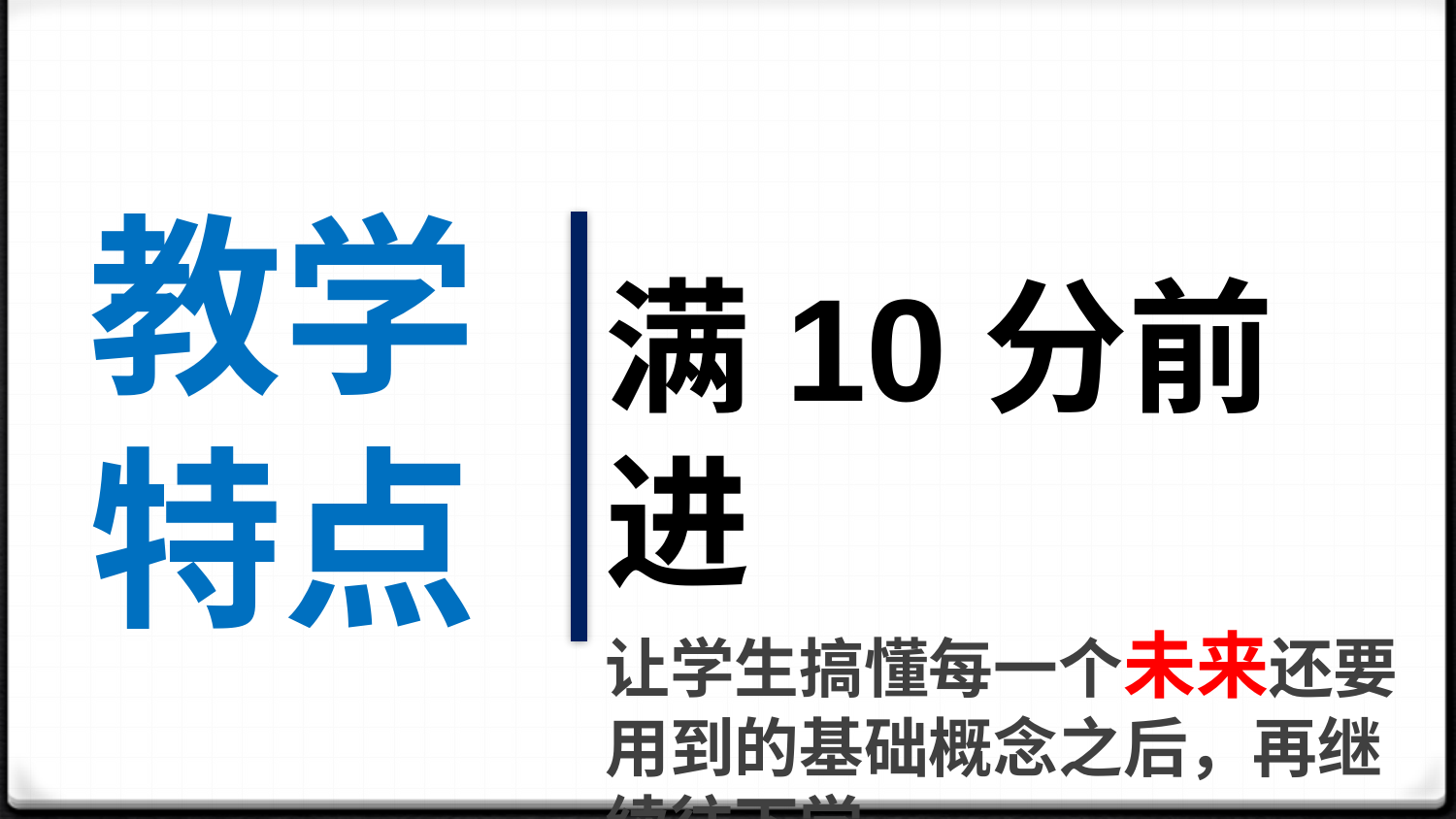

# 教学特点
满10分前进
让学生搞懂每一个未来还要用到的基础概念之后，再继续往下学。